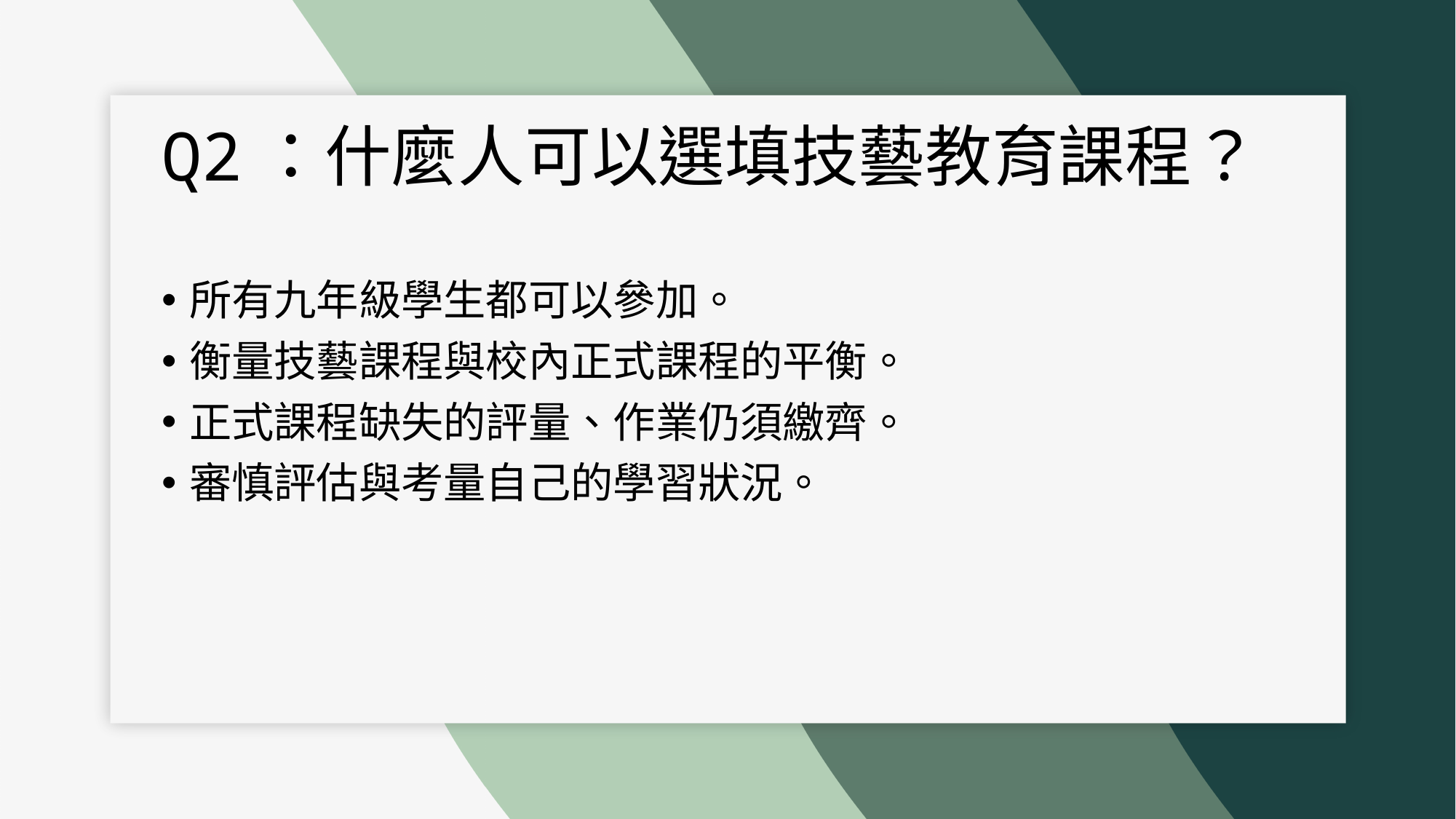

# Q2：什麼人可以選填技藝教育課程？
所有九年級學生都可以參加。
衡量技藝課程與校內正式課程的平衡。
正式課程缺失的評量、作業仍須繳齊。
審慎評估與考量自己的學習狀況。